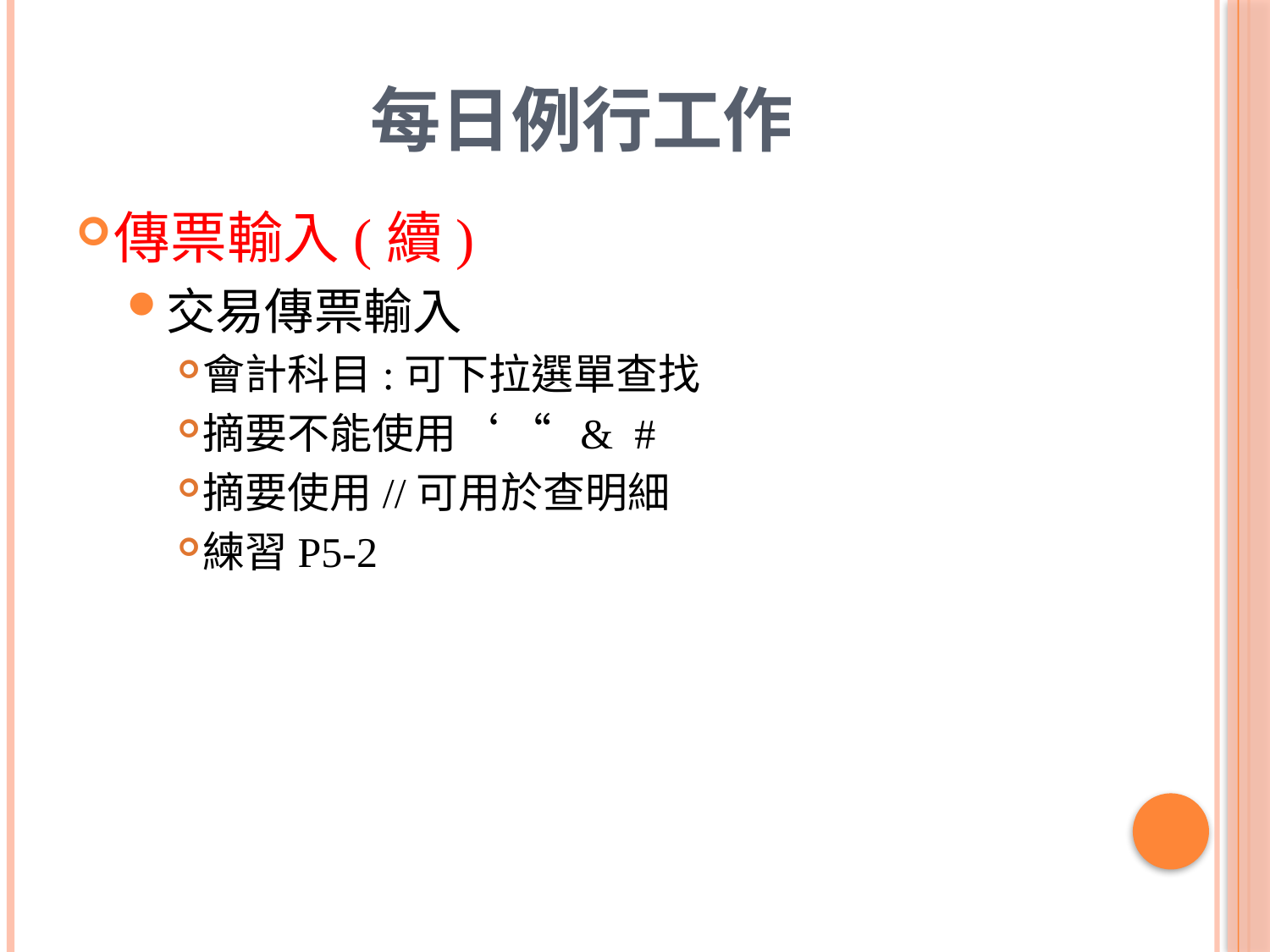

# 每日例行工作
傳票輸入(續)
交易傳票輸入
會計科目:可下拉選單查找
摘要不能使用‘ “  &  #
摘要使用//可用於查明細
練習P5-2